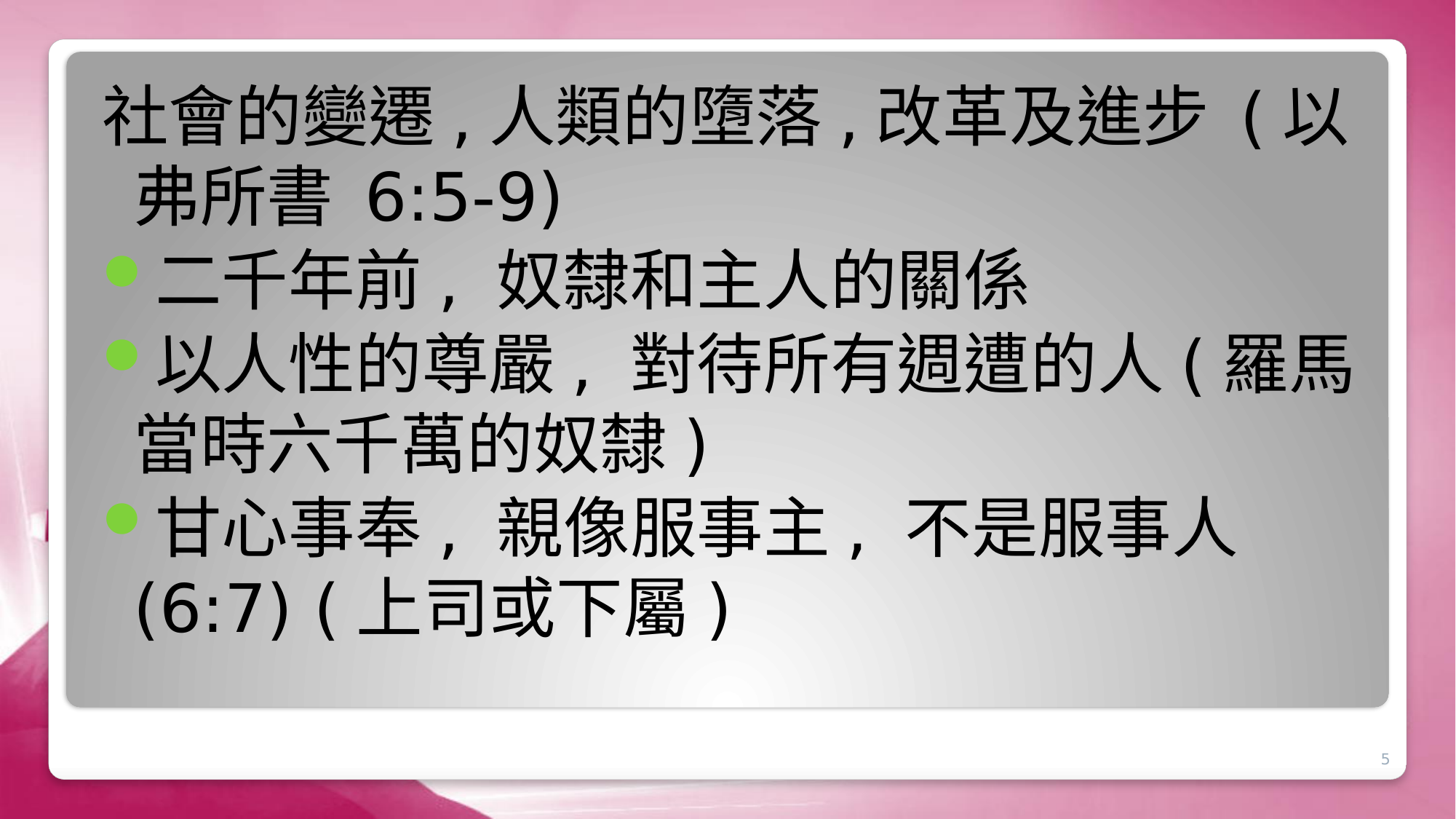

社會的變遷,人類的墮落,改革及進步 (以弗所書 6:5-9)
二千年前, 奴隸和主人的關係
以人性的尊嚴, 對待所有週遭的人(羅馬當時六千萬的奴隸)
甘心事奉, 親像服事主, 不是服事人 (6:7) (上司或下屬)

#
5